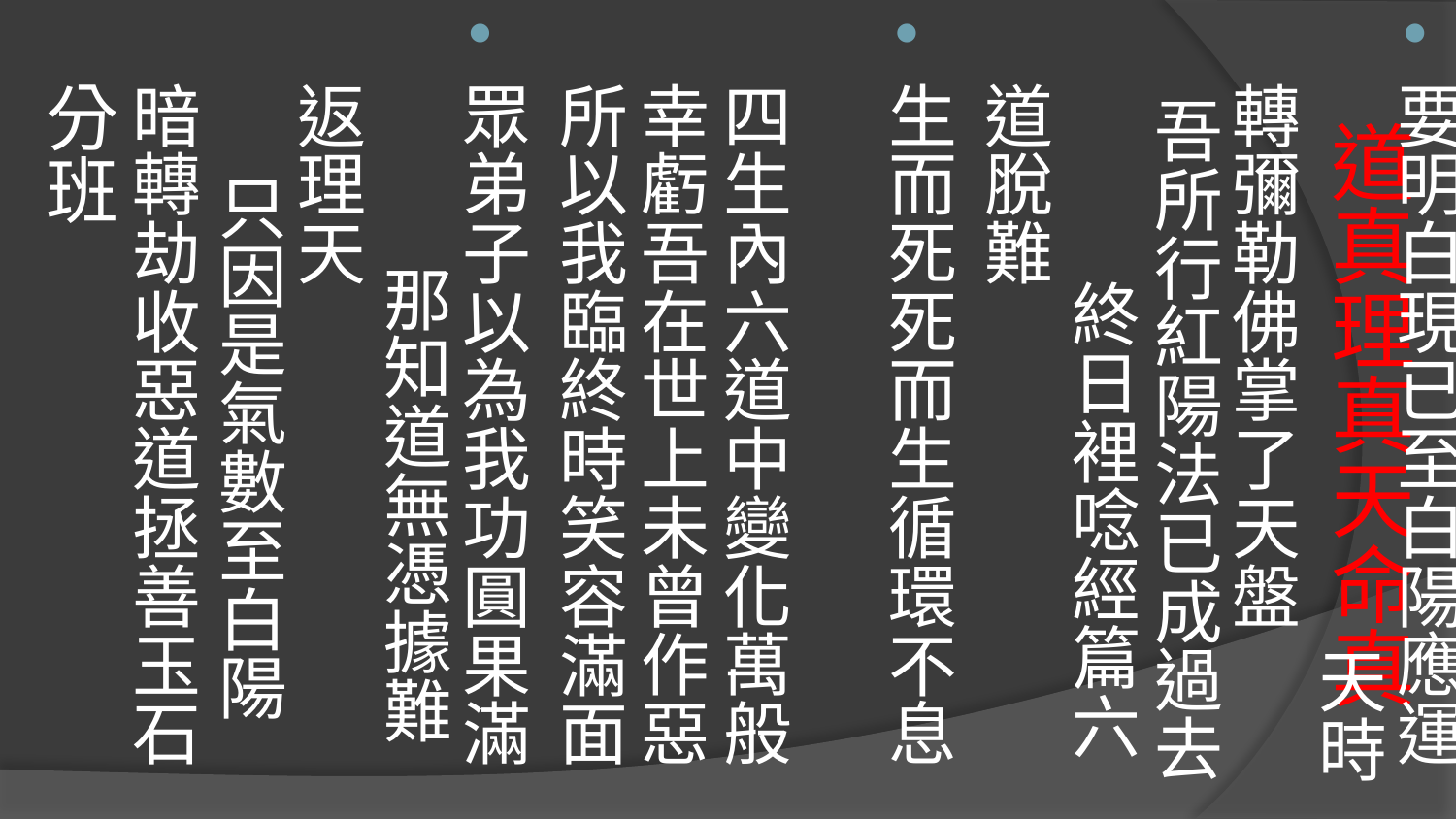

要明白現已至白陽應運                                       天時轉彌勒佛掌了天盤            吾所行紅陽法已成過去              終日裡唸經篇六道脫難
生而死死而生循環不息                                            四生內六道中變化萬般幸虧吾在世上未曾作惡所以我臨終時笑容滿面
眾弟子以為我功圓果滿              那知道無憑據難返理天                                       只因是氣數至白陽暗轉劫收惡道拯善玉石分班
# 道真理真天命真